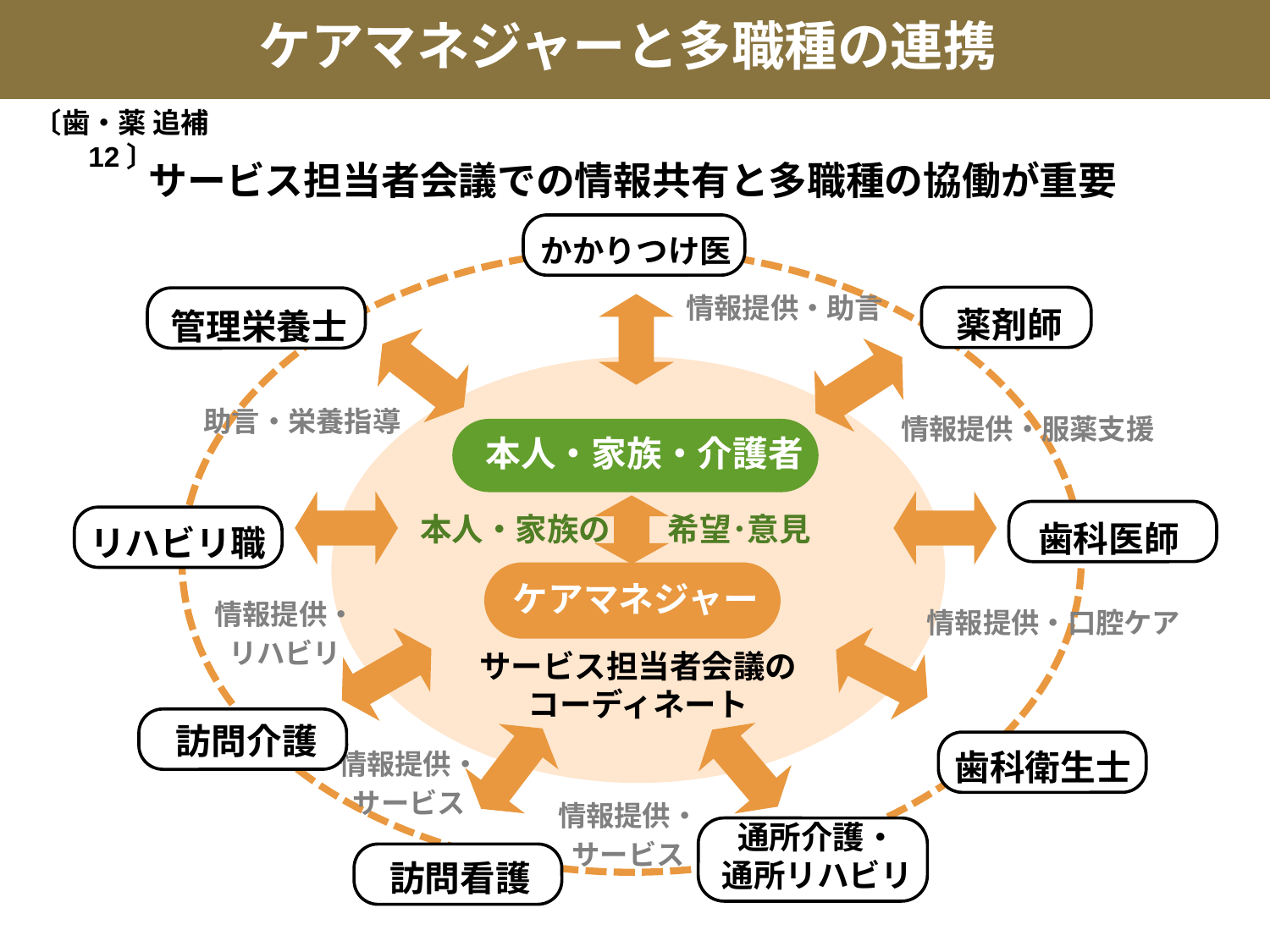

ケアマネジャーと多職種の連携

〔歯・薬 追補 12〕
サービス担当者会議での情報共有と多職種の協働が重要

かかりつけ医

薬剤師
管理栄養士
情報提供・助言

助言・栄養指導
情報提供・服薬支援

 本人・家族・介護者

歯科医師
リハビリ職

  本人・家族の        希望･意見

 ケアマネジャー
情報提供・
リハビリ
情報提供・口腔ケア

サービス担当者会議の
コーディネート
訪問介護

歯科衛生士

情報提供・
サービス
情報提供・
サービス
通所介護・
通所リハビリ

訪問看護